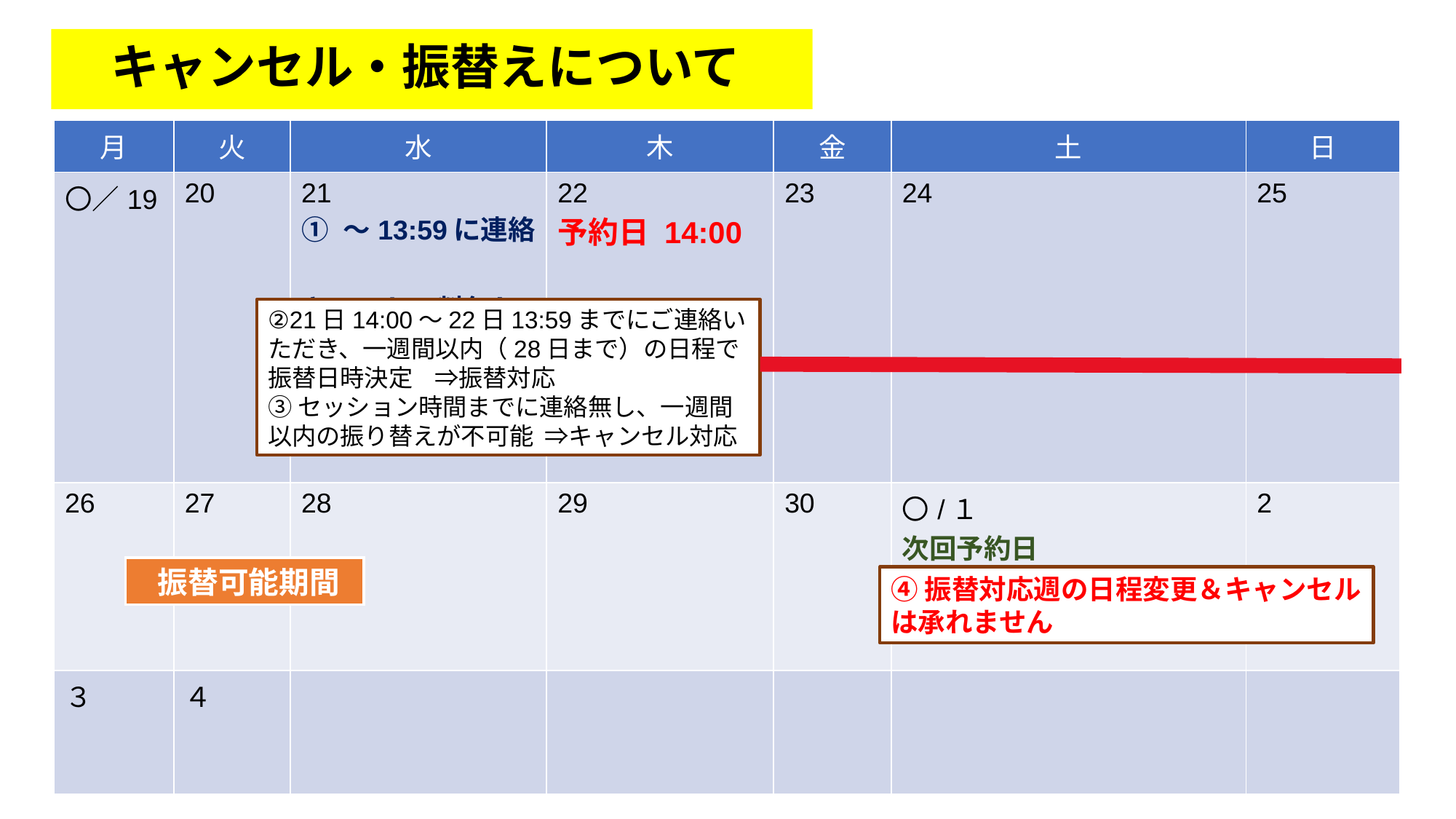

# キャンセル・振替えについて
| 月 | 火 | 水 | 木 | 金 | 土 | 日 |
| --- | --- | --- | --- | --- | --- | --- |
| 〇／19 | 20 | 21 ① ～13:59に連絡　 キャンセル料無し | 22 予約日 14:00 | 23 | 24 | 25 |
| 26 | 27 | 28 | 29 | 30 | 〇/１ 次回予約日 | 2 |
| ３ | ４ |  |  |  |  |  |
②21日14:00～22日13:59までにご連絡いただき、一週間以内（28日まで）の日程で振替日時決定    ⇒振替対応
③セッション時間までに連絡無し、一週間以内の振り替えが不可能  ⇒キャンセル対応

　振替可能期間
④振替対応週の日程変更＆キャンセルは承れません